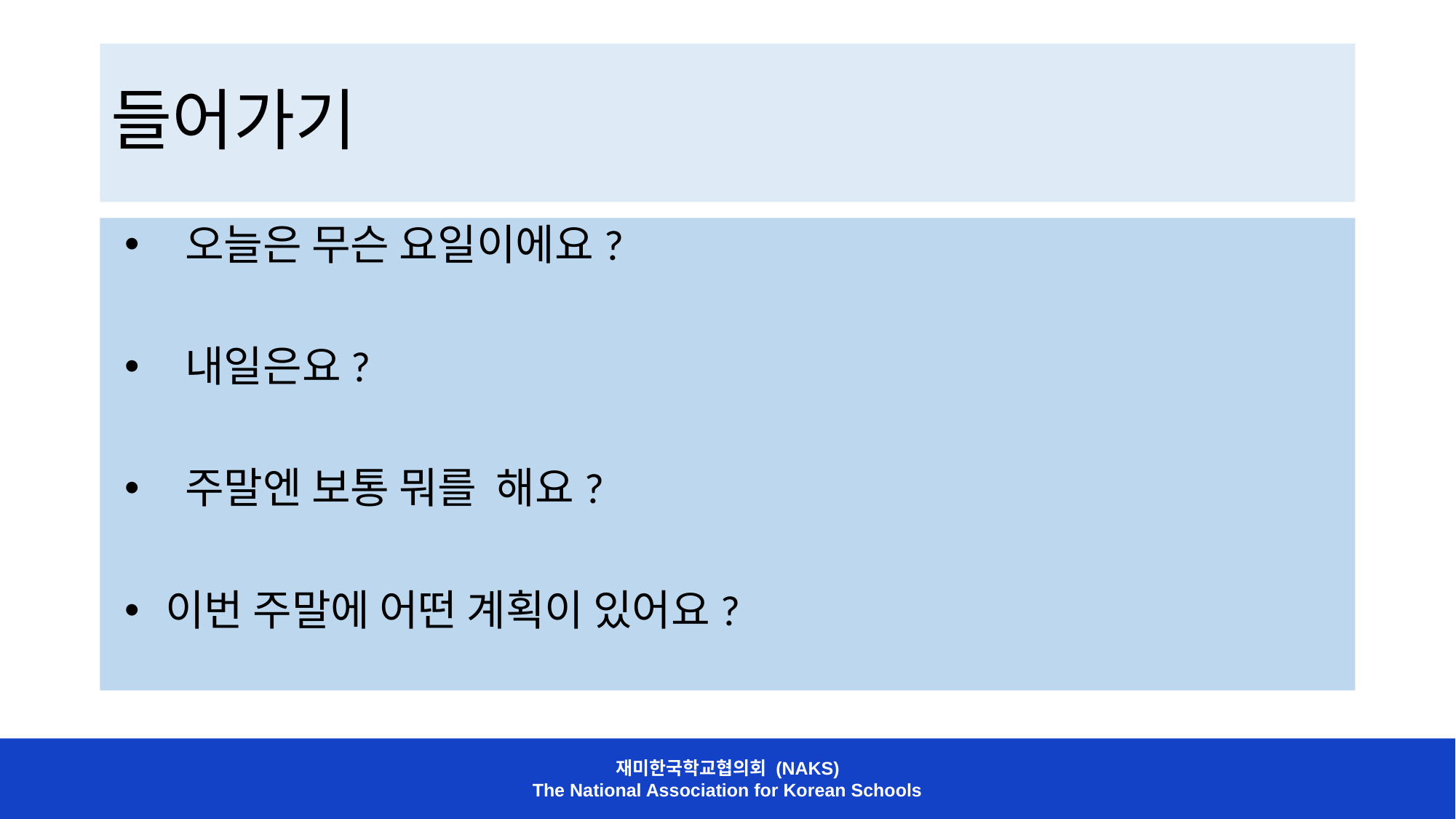

# 들어가기
 오늘은 무슨 요일이에요?

 내일은요?

 주말엔 보통 뭐를  해요?

이번 주말에 어떤 계획이 있어요?
재미한국학교협의회 (NAKS)
The National Association for Korean Schools